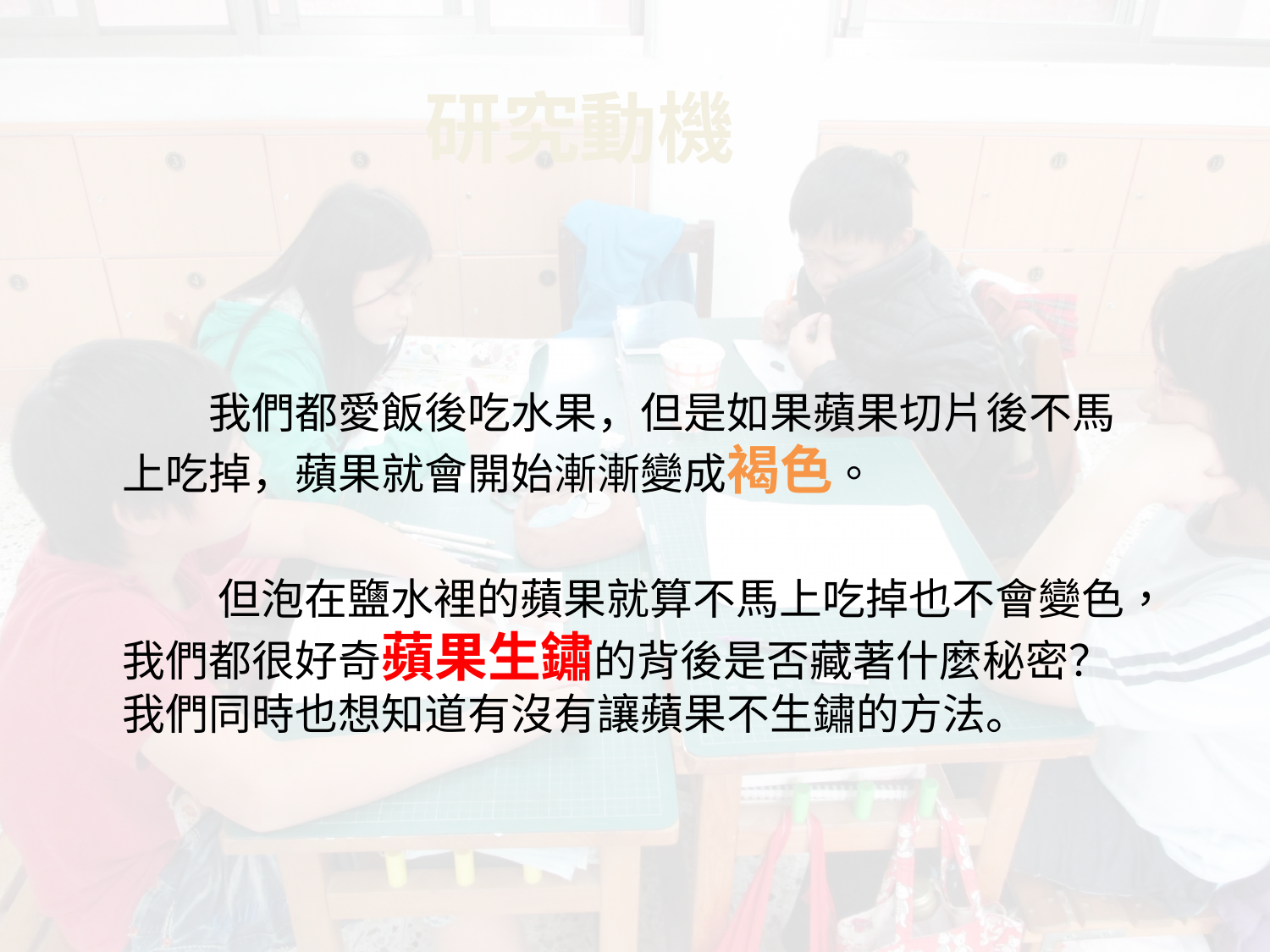

# 研究動機

	　　我們都愛飯後吃水果，但是如果蘋果切片後不馬上吃掉，蘋果就會開始漸漸變成褐色。

	　　 但泡在鹽水裡的蘋果就算不馬上吃掉也不會變色，我們都很好奇蘋果生鏽的背後是否藏著什麼秘密？我們同時也想知道有沒有讓蘋果不生鏽的方法。